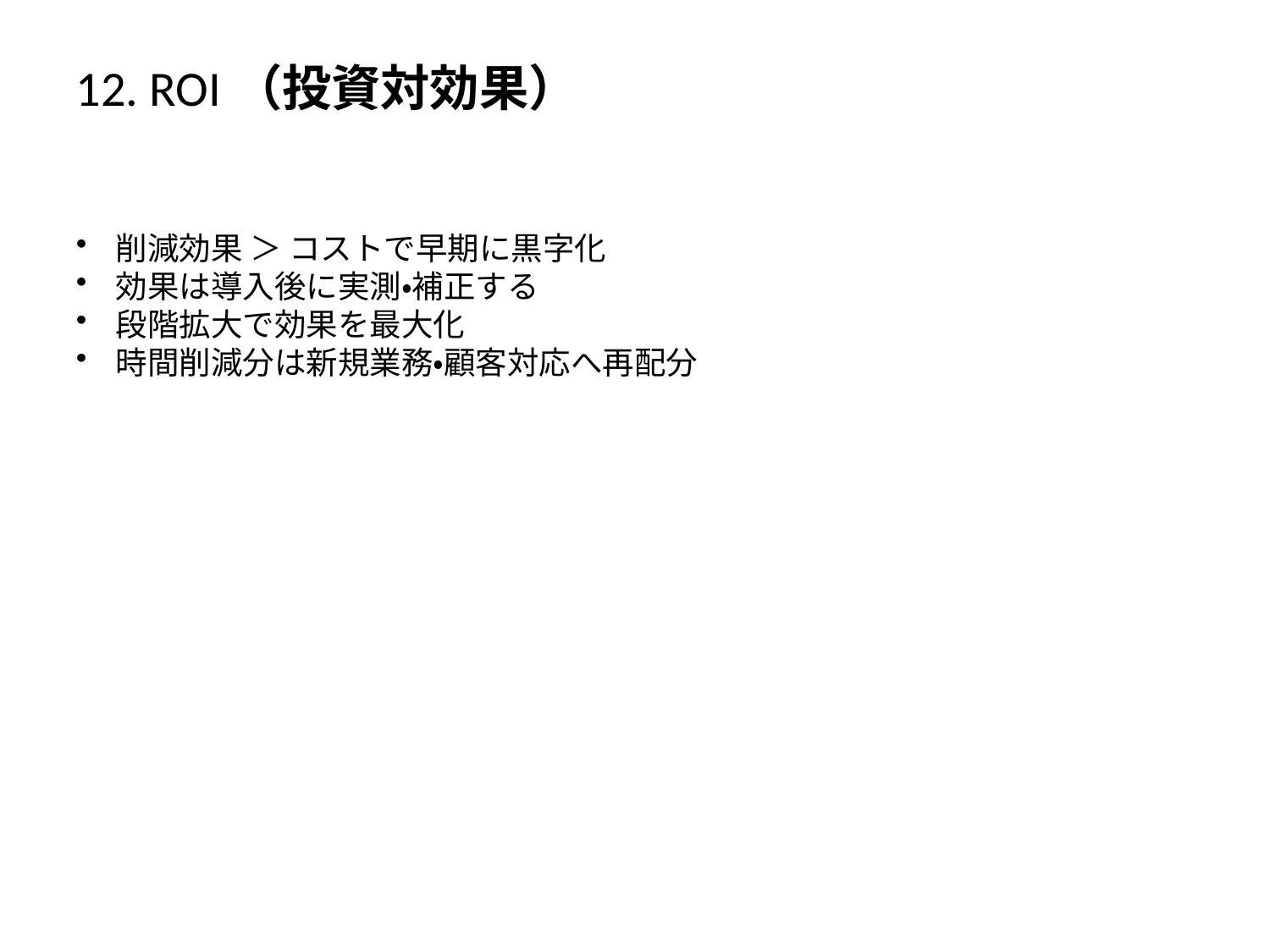

# 12. ROI（投資対効果）
削減効果 ＞ コストで早期に黒字化
効果は導入後に実測・補正する
段階拡大で効果を最大化
時間削減分は新規業務・顧客対応へ再配分